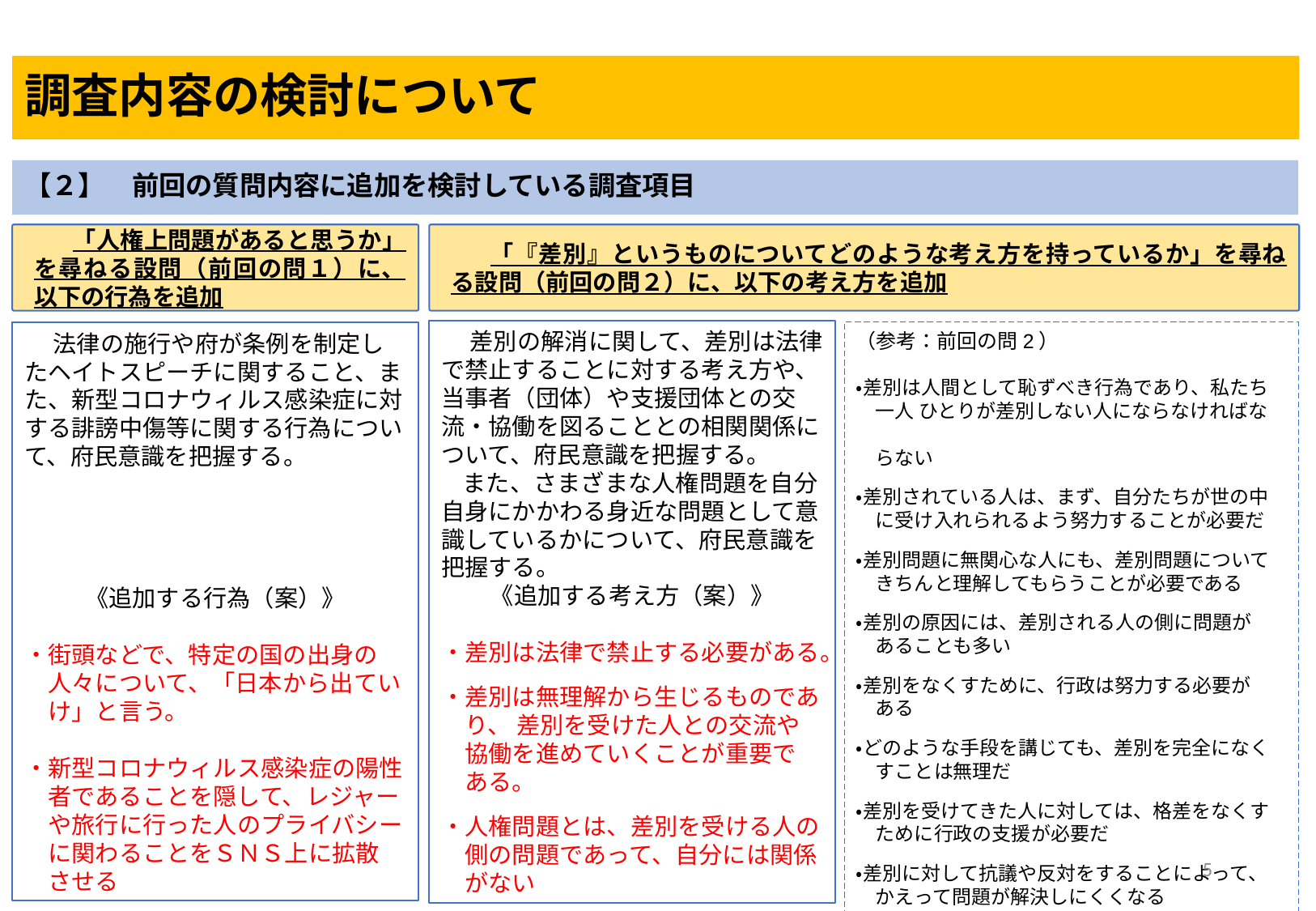

# 調査内容の検討について

【２】　前回の質問内容に追加を検討している調査項目
　　「人権上問題があると思うか」を尋ねる設問（前回の問１）に、以下の行為を追加
　　「『差別』というものについてどのような考え方を持っているか」を尋ねる設問（前回の問２）に、以下の考え方を追加
　 差別の解消に関して、差別は法律で禁止することに対する考え方や、当事者（団体）や支援団体との交流・協働を図ることとの相関関係について、府民意識を把握する。
   また、さまざまな人権問題を自分自身にかかわる身近な問題として意識しているかについて、府民意識を把握する。
《追加する考え方（案）》

・差別は法律で禁止する必要がある。

・差別は無理解から生じるものであ
　り、 差別を受けた人との交流や
　協働を進めていくことが重要で
　ある。

・人権問題とは、差別を受ける人の
　側の問題であって、自分には関係
　がない
（参考：前回の問2）

・差別は人間として恥ずべき行為であり、私たち
　一人 ひとりが差別しない人にならなければな
　らない

・差別されている人は、まず、自分たちが世の中
　に受け入れられるよう努力することが必要だ

・差別問題に無関心な人にも、差別問題について
　きちんと理解してもらうことが必要である

・差別の原因には、差別される人の側に問題が
　あることも多い

・差別をなくすために、行政は努力する必要が
　ある

・どのような手段を講じても、差別を完全になく
　すことは無理だ

・差別を受けてきた人に対しては、格差をなくす
　ために行政の支援が必要だ

・差別に対して抗議や反対をすることによって、
　かえって問題が解決しにくくなる
　 法律の施行や府が条例を制定したヘイトスピーチに関すること、また、新型コロナウィルス感染症に対する誹謗中傷等に関する行為について、府民意識を把握する。

《追加する行為（案）》

・街頭などで、特定の国の出身の
　人々について、「日本から出てい
　け」と言う。

・新型コロナウィルス感染症の陽性
　者であることを隠して、レジャー
　や旅行に行った人のプライバシー
　に関わることをＳＮＳ上に拡散
　させる
5